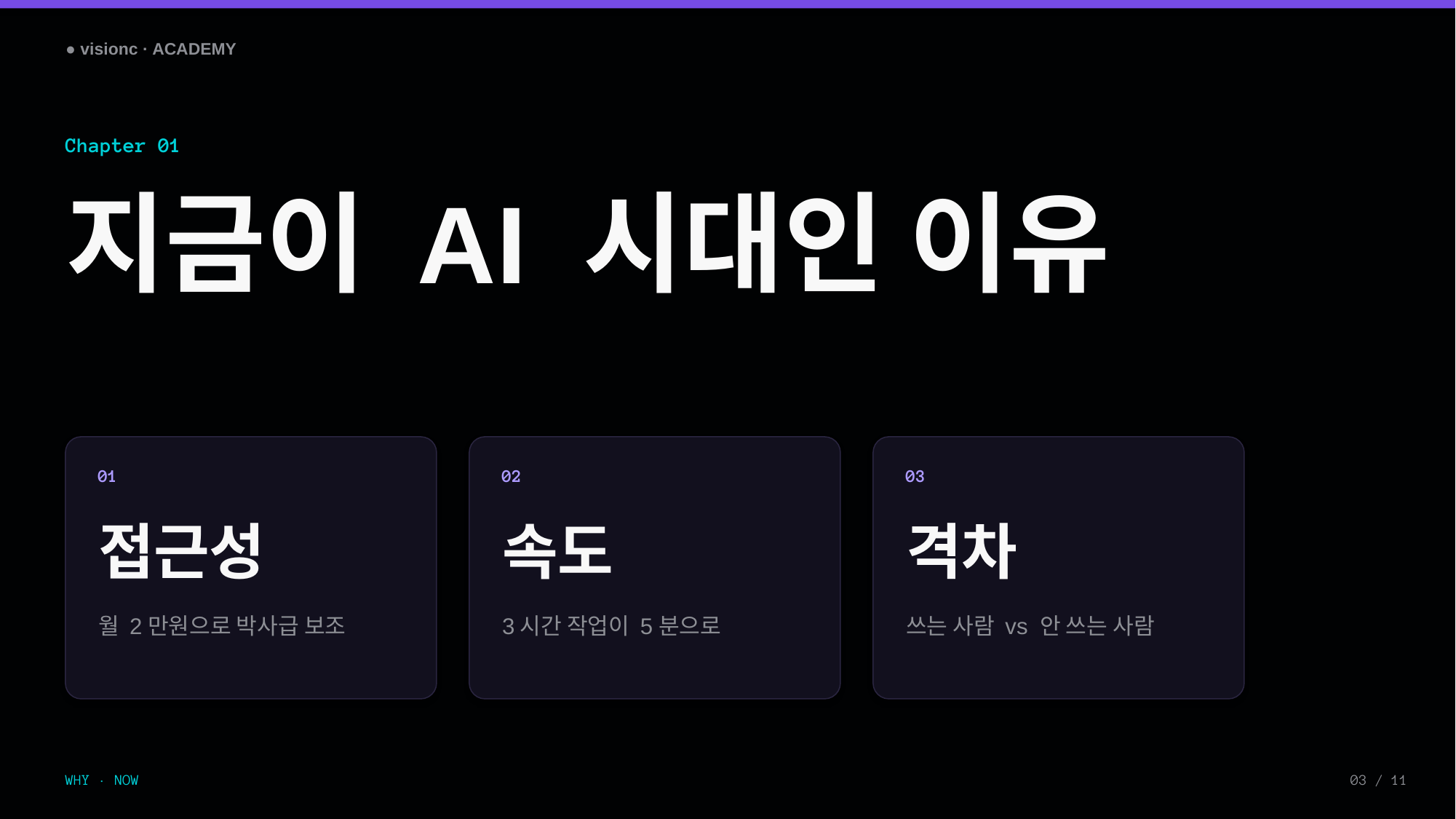

● visionc · ACADEMY
Chapter 01
지금이 AI 시대인 이유

01
02
03
접근성
속도
격차
월 2만원으로 박사급 보조
3시간 작업이 5분으로
쓰는 사람 vs 안 쓰는 사람
WHY · NOW
03 / 11